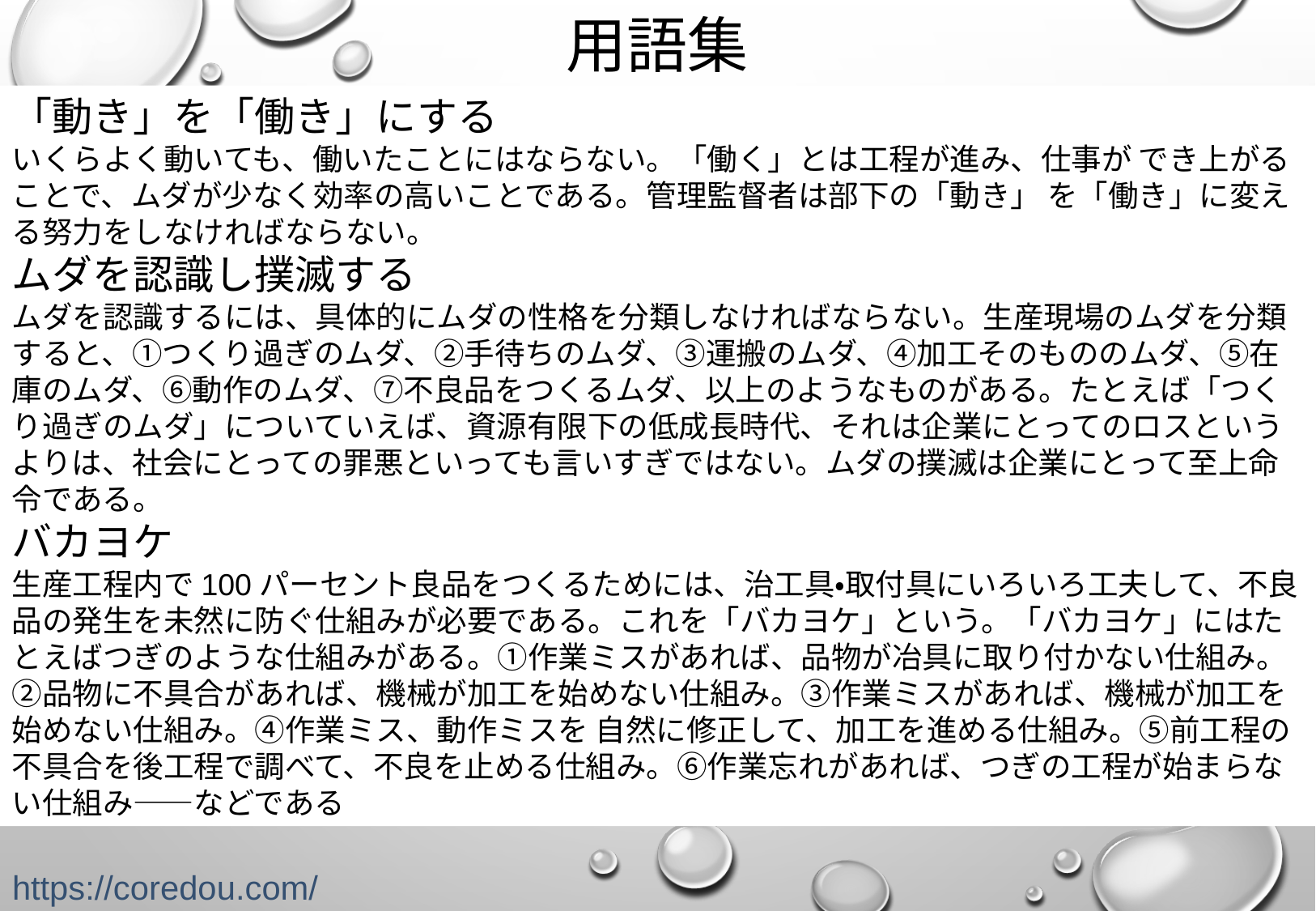

# 用語集
「動き」を「働き」にする
いくらよく動いても、働いたことにはならない。「働く」とは工程が進み、仕事が でき上がることで、ムダが少なく効率の高いことである。管理監督者は部下の「動き」 を「働き」に変える努力をしなければならない。
ムダを認識し撲滅する
ムダを認識するには、具体的にムダの性格を分類しなければならない。生産現場のムダを分類すると、①つくり過ぎのムダ、②手待ちのムダ、③運搬のムダ、④加工そのもののムダ、⑤在庫のムダ、⑥動作のムダ、⑦不良品をつくるムダ、以上のようなものがある。たとえば「つくり過ぎのムダ」についていえば、資源有限下の低成長時代、それは企業にとってのロスというよりは、社会にとっての罪悪といっても言いすぎではない。ムダの撲滅は企業にとって至上命令である。
バカヨケ
生産工程内で100パーセント良品をつくるためには、治工具・取付具にいろいろ工夫して、不良品の発生を未然に防ぐ仕組みが必要である。これを「バカヨケ」という。「バカヨケ」にはたとえばつぎのような仕組みがある。①作業ミスがあれば、品物が冶具に取り付かない仕組み。②品物に不具合があれば、機械が加工を始めない仕組み。③作業ミスがあれば、機械が加工を始めない仕組み。④作業ミス、動作ミスを 自然に修正して、加工を進める仕組み。⑤前工程の不具合を後工程で調べて、不良を止める仕組み。⑥作業忘れがあれば、つぎの工程が始まらない仕組み――などである
https://coredou.com/